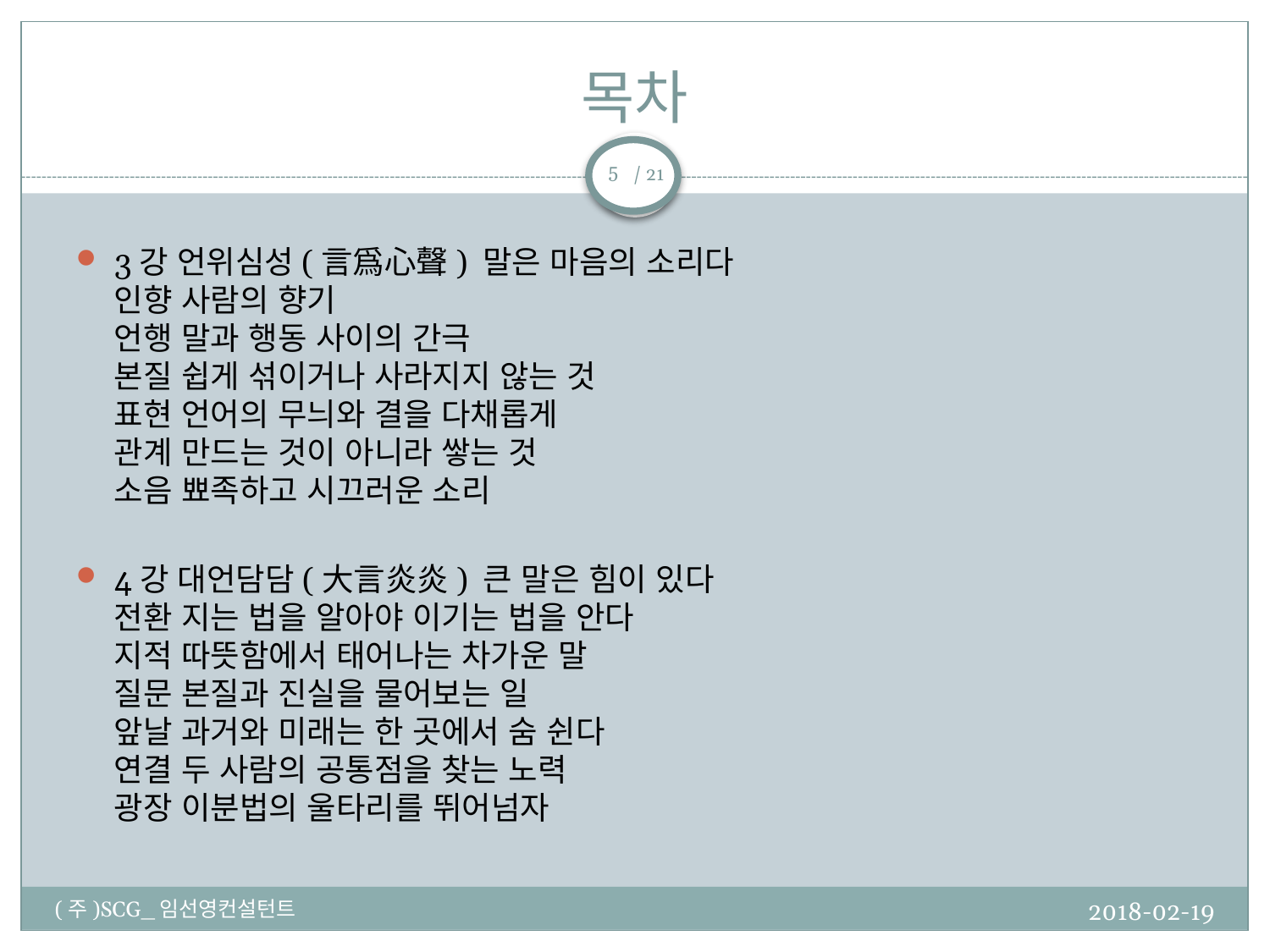

# 목차
5
3강 언위심성(言爲心聲) 말은 마음의 소리다
인향 사람의 향기
언행 말과 행동 사이의 간극
본질 쉽게 섞이거나 사라지지 않는 것
표현 언어의 무늬와 결을 다채롭게
관계 만드는 것이 아니라 쌓는 것
소음 뾰족하고 시끄러운 소리

4강 대언담담(大言炎炎) 큰 말은 힘이 있다
전환 지는 법을 알아야 이기는 법을 안다
지적 따뜻함에서 태어나는 차가운 말
질문 본질과 진실을 물어보는 일
앞날 과거와 미래는 한 곳에서 숨 쉰다
연결 두 사람의 공통점을 찾는 노력
광장 이분법의 울타리를 뛰어넘자
2018-02-19
(주)SCG_임선영컨설턴트